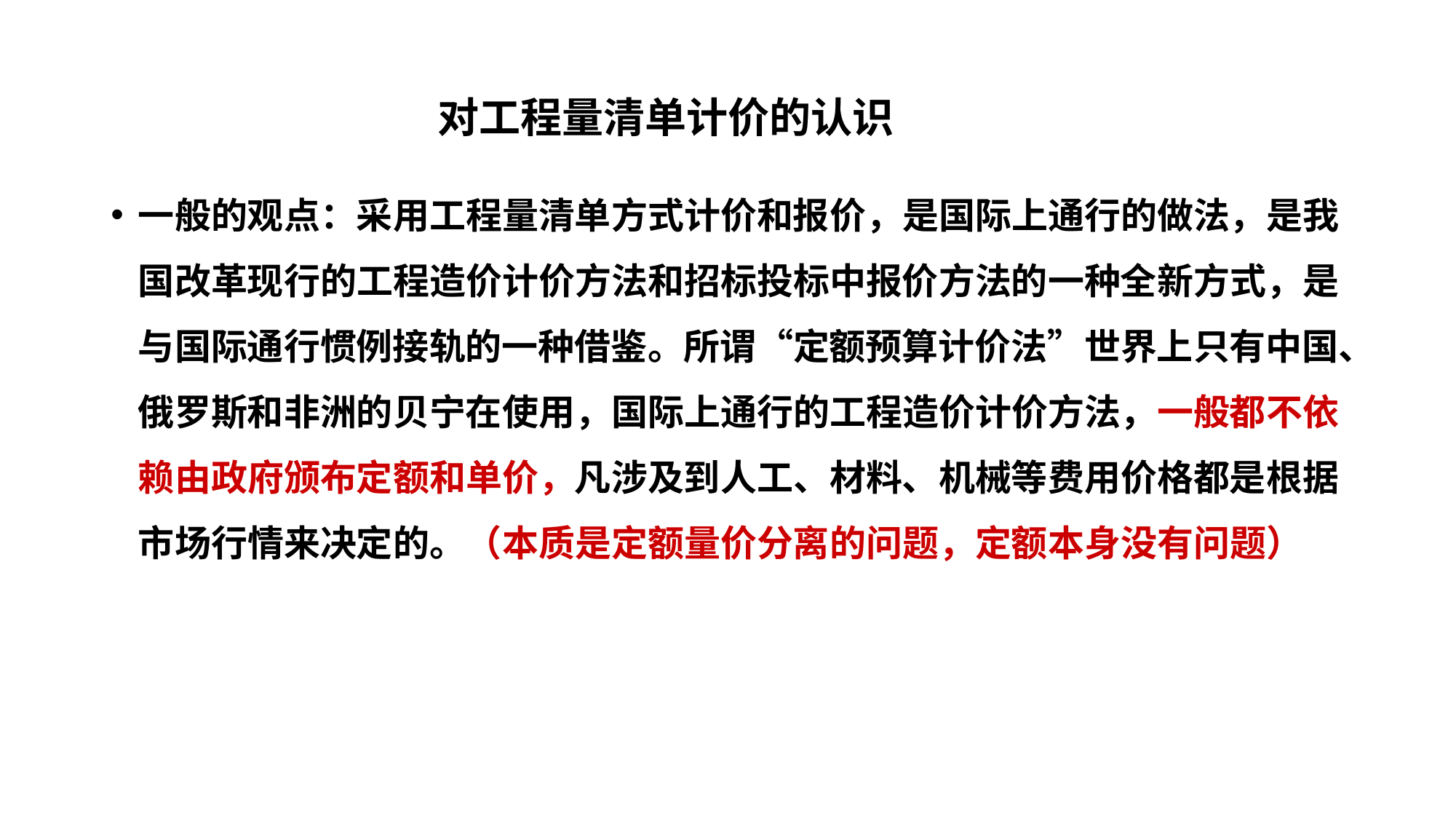

# 对工程量清单计价的认识
一般的观点：采用工程量清单方式计价和报价，是国际上通行的做法，是我国改革现行的工程造价计价方法和招标投标中报价方法的一种全新方式，是与国际通行惯例接轨的一种借鉴。所谓“定额预算计价法”世界上只有中国、俄罗斯和非洲的贝宁在使用，国际上通行的工程造价计价方法，一般都不依赖由政府颁布定额和单价，凡涉及到人工、材料、机械等费用价格都是根据市场行情来决定的。（本质是定额量价分离的问题，定额本身没有问题）